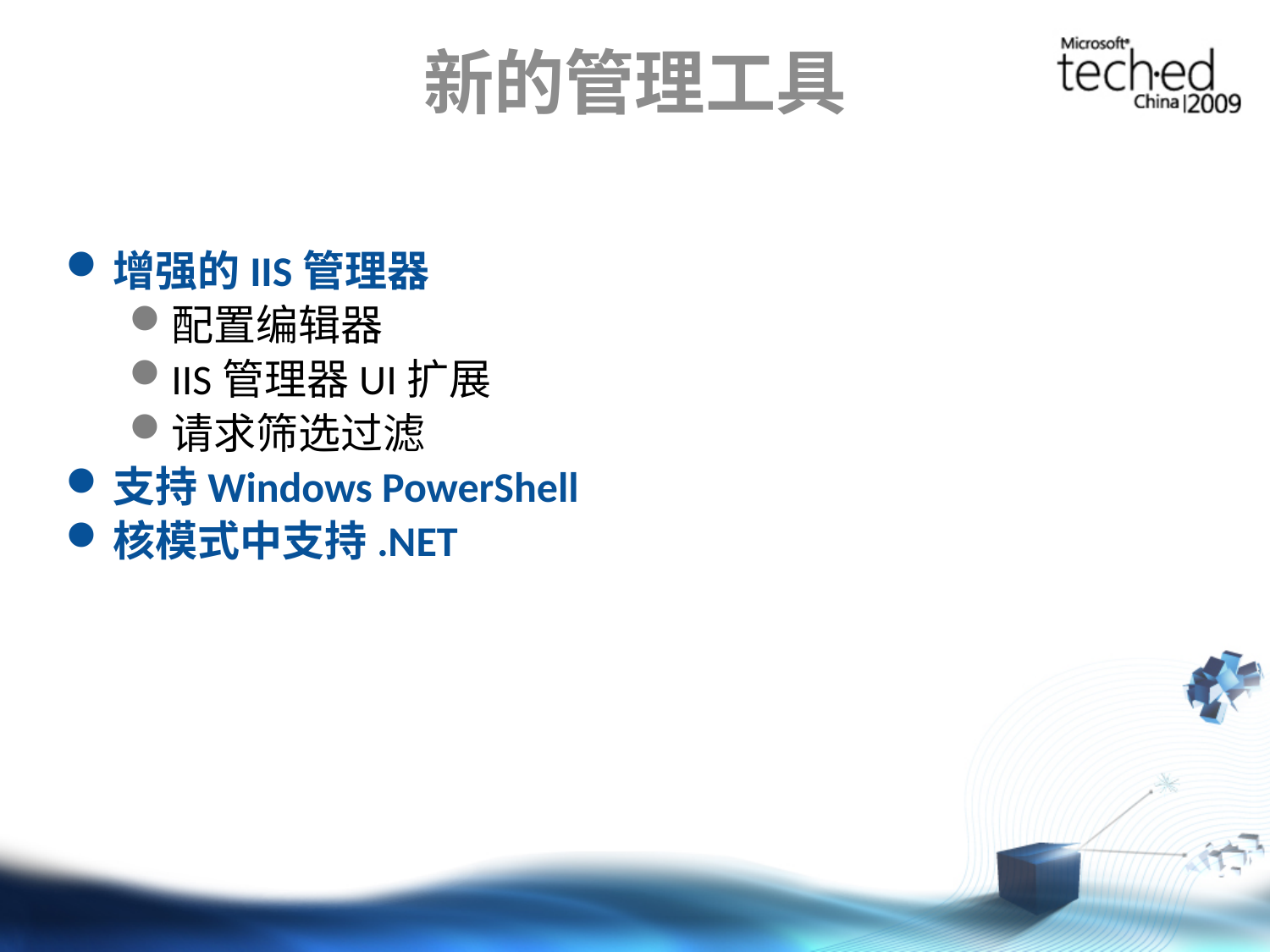

# 新的管理工具
增强的IIS管理器
配置编辑器
IIS管理器UI扩展
请求筛选过滤
支持Windows PowerShell
核模式中支持.NET